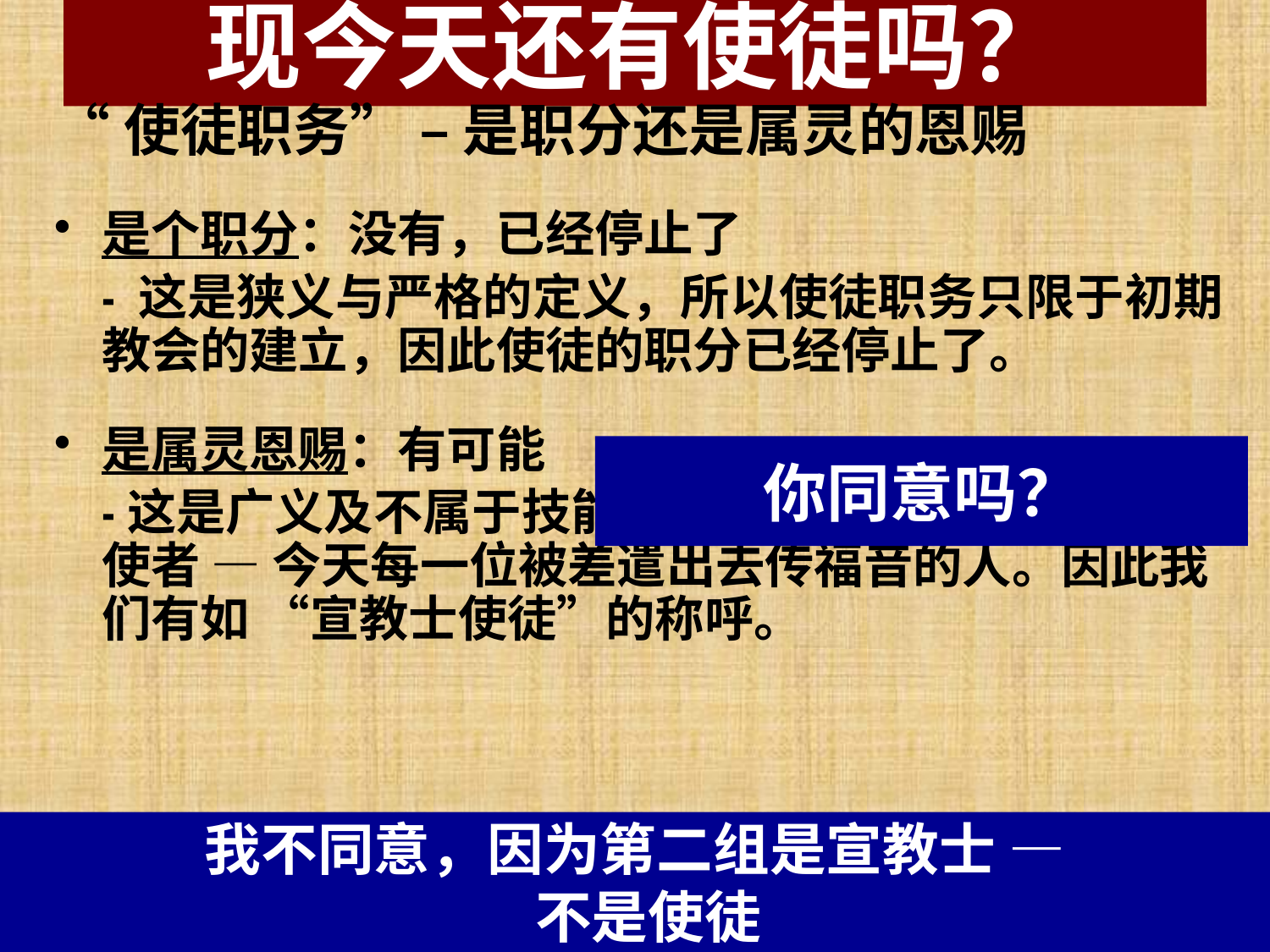

# 现今天还有使徒吗？
“使徒职务” – 是职分还是属灵的恩赐

是个职分：没有，已经停止了
	- 这是狭义与严格的定义，所以使徒职务只限于初期教会的建立，因此使徒的职分已经停止了。

是属灵恩赐：有可能
	-这是广义及不属于技能上的定义，他的本质是一个使者 — 今天每一位被差遣出去传福音的人。因此我们有如 “宣教士使徒”的称呼。
你同意吗？
我不同意，因为第二组是宣教士 —
 不是使徒